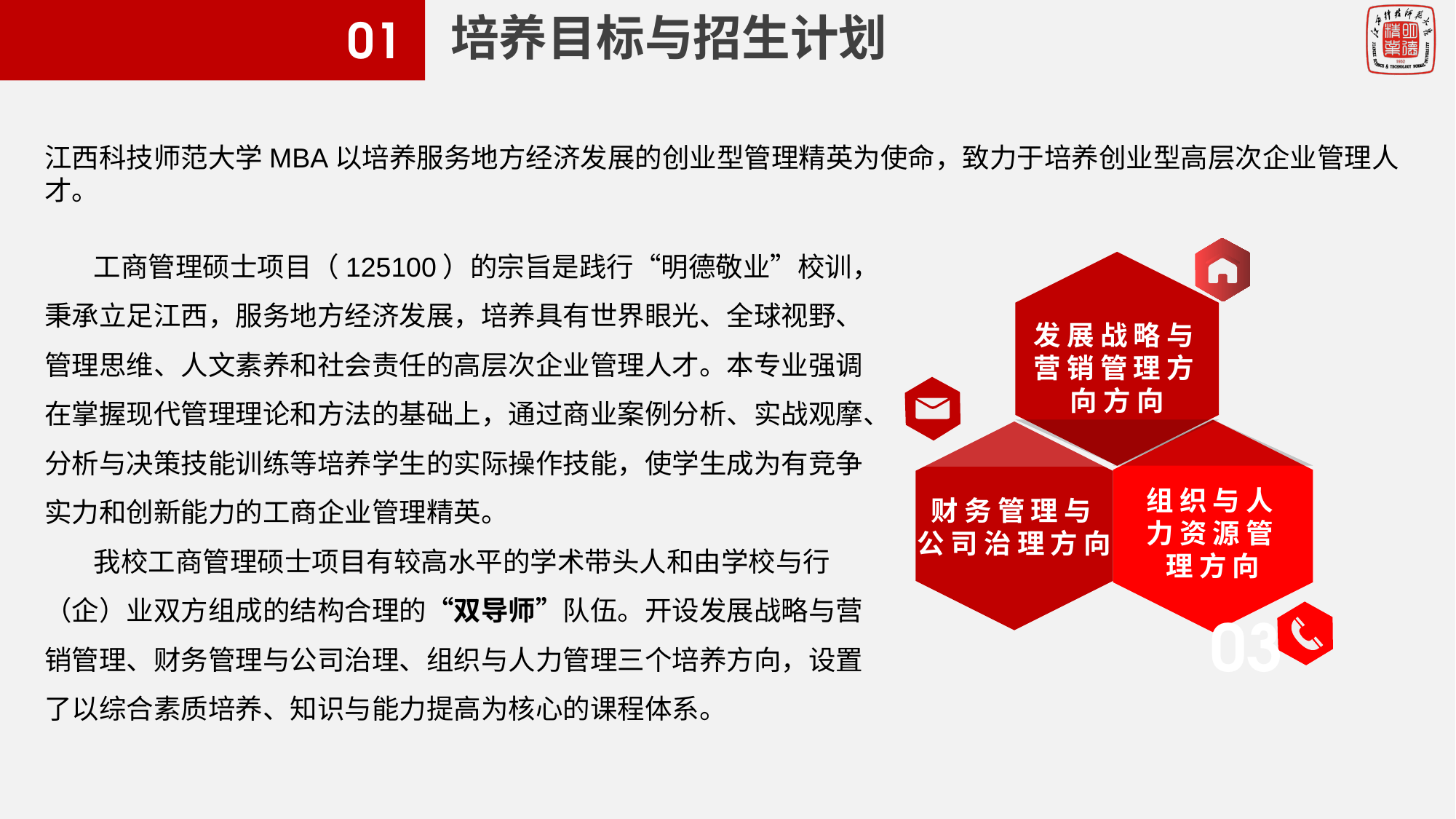

培养目标与招生计划
01
江西科技师范大学MBA以培养服务地方经济发展的创业型管理精英为使命，致力于培养创业型高层次企业管理人才。

 工商管理硕士项目（125100）的宗旨是践行“明德敬业”校训，秉承立足江西，服务地方经济发展，培养具有世界眼光、全球视野、管理思维、人文素养和社会责任的高层次企业管理人才。本专业强调在掌握现代管理理论和方法的基础上，通过商业案例分析、实战观摩、分析与决策技能训练等培养学生的实际操作技能，使学生成为有竞争实力和创新能力的工商企业管理精英。
 我校工商管理硕士项目有较高水平的学术带头人和由学校与行（企）业双方组成的结构合理的“双导师”队伍。开设发展战略与营销管理、财务管理与公司治理、组织与人力管理三个培养方向，设置了以综合素质培养、知识与能力提高为核心的课程体系。

发展战略与营销管理方向方向

组织与人力资源管理方向
03
财务管理与公司治理方向